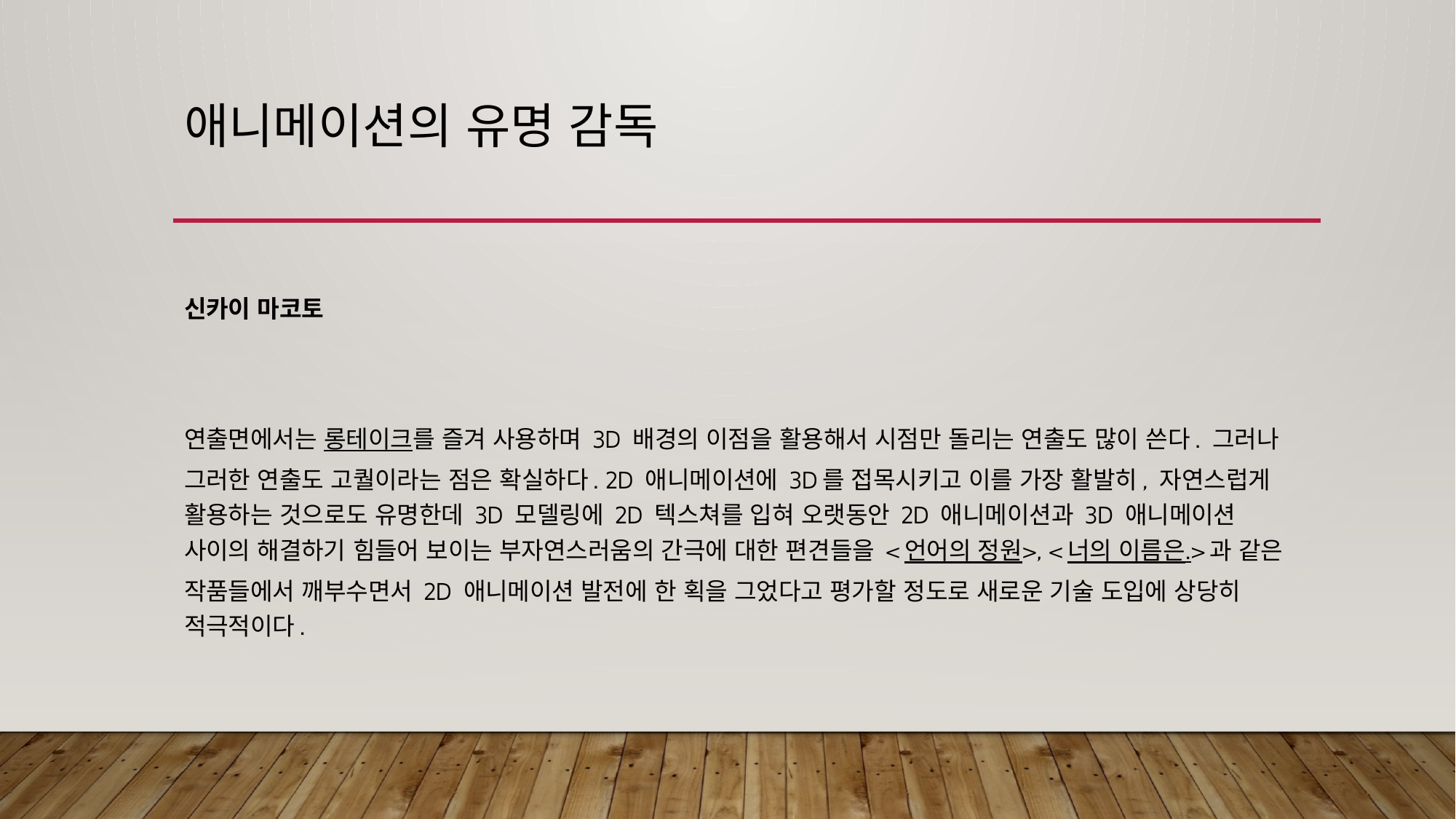

# 애니메이션의 유명 감독

신카이 마코토

연출면에서는 롱테이크를 즐겨 사용하며 3D 배경의 이점을 활용해서 시점만 돌리는 연출도 많이 쓴다. 그러나 그러한 연출도 고퀄이라는 점은 확실하다. 2D 애니메이션에 3D를 접목시키고 이를 가장 활발히, 자연스럽게 활용하는 것으로도 유명한데 3D 모델링에 2D 텍스쳐를 입혀 오랫동안 2D 애니메이션과 3D 애니메이션 사이의 해결하기 힘들어 보이는 부자연스러움의 간극에 대한 편견들을 <언어의 정원>, <너의 이름은.>과 같은 작품들에서 깨부수면서 2D 애니메이션 발전에 한 획을 그었다고 평가할 정도로 새로운 기술 도입에 상당히 적극적이다.